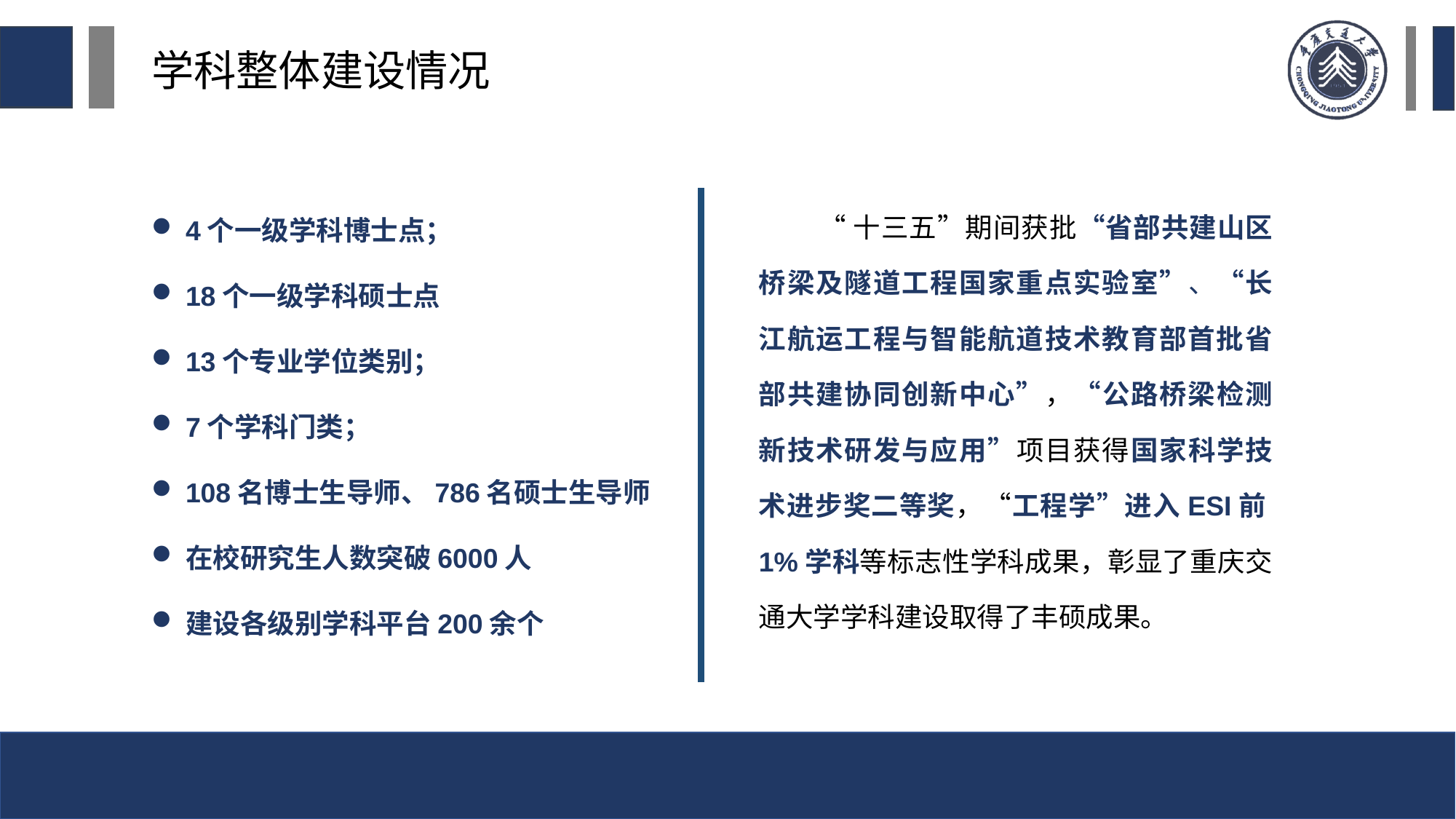

学科整体建设情况
4个一级学科博士点；
18个一级学科硕士点
13个专业学位类别；
7个学科门类；
108名博士生导师、786名硕士生导师
在校研究生人数突破6000人
建设各级别学科平台200余个

“十三五”期间获批“省部共建山区桥梁及隧道工程国家重点实验室”、“长江航运工程与智能航道技术教育部首批省部共建协同创新中心”，“公路桥梁检测新技术研发与应用”项目获得国家科学技术进步奖二等奖，“工程学”进入ESI前1%学科等标志性学科成果，彰显了重庆交通大学学科建设取得了丰硕成果。